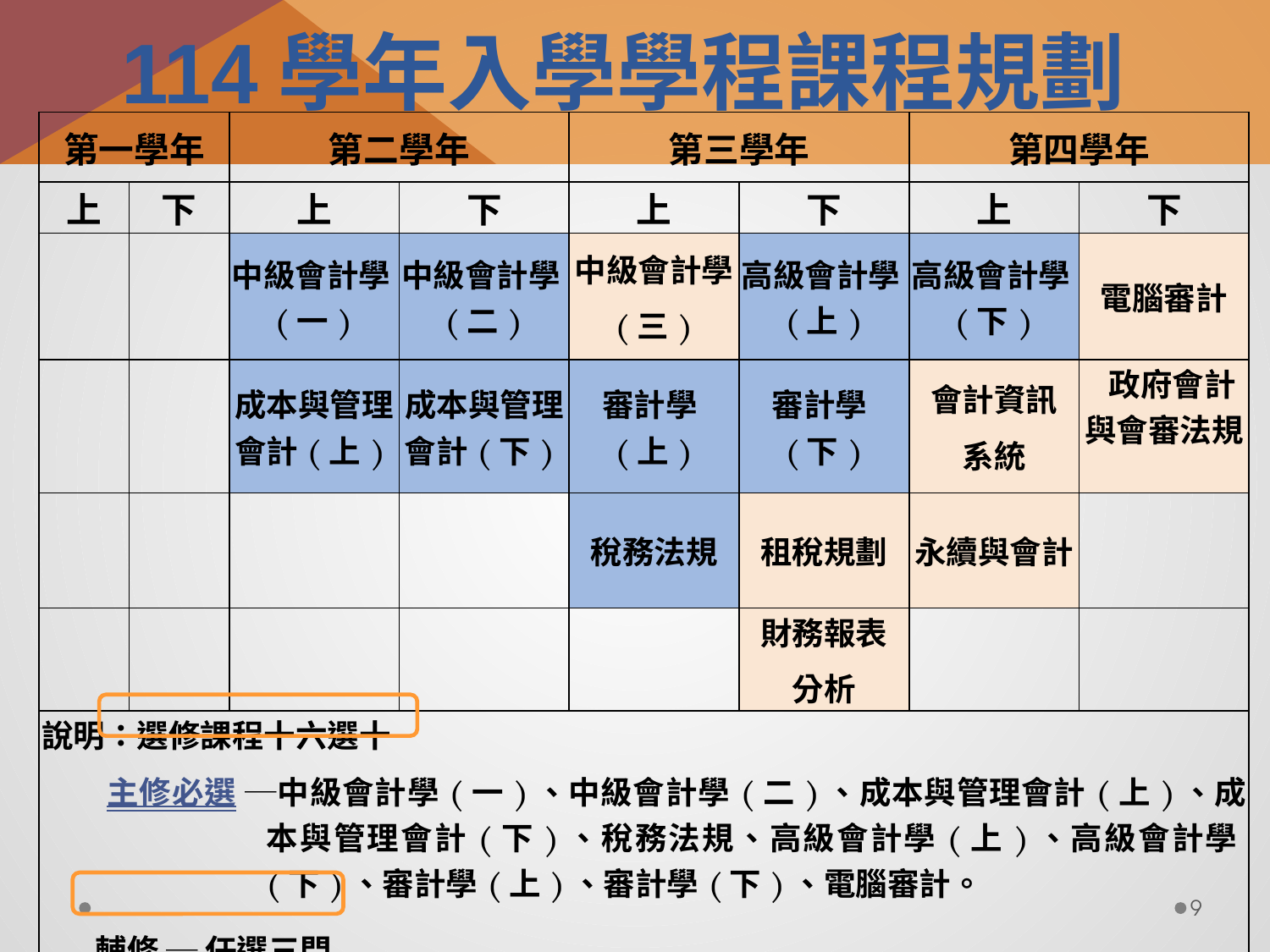

114學年入學學程課程規劃
| 第一學年 |  | 第二學年 |  | 第三學年 |  | 第四學年 |  |
| --- | --- | --- | --- | --- | --- | --- | --- |
| 上 | 下 | 上 | 下 | 上 | 下 | 上 | 下 |
|  |  | 中級會計學(一) | 中級會計學(二) | 中級會計學 (三) | 高級會計學(上) | 高級會計學(下) | 電腦審計 |
|  |  | 成本與管理會計(上) | 成本與管理會計(下) | 審計學(上) | 審計學(下) | 會計資訊 系統 | 政府會計與會審法規 |
|  |  |  |  | 稅務法規 | 租稅規劃 | 永續與會計 |  |
|  |  |  |  |  | 財務報表 分析 |  |  |
| 說明：選修課程十六選十 主修必選 ─中級會計學(一)、中級會計學(二)、成本與管理會計(上)、成本與管理會計(下)、稅務法規、高級會計學(上)、高級會計學(下)、審計學(上)、審計學(下)、電腦審計。 輔修 ─ 任選三門 |  |  |  |  |  |  |  |

9